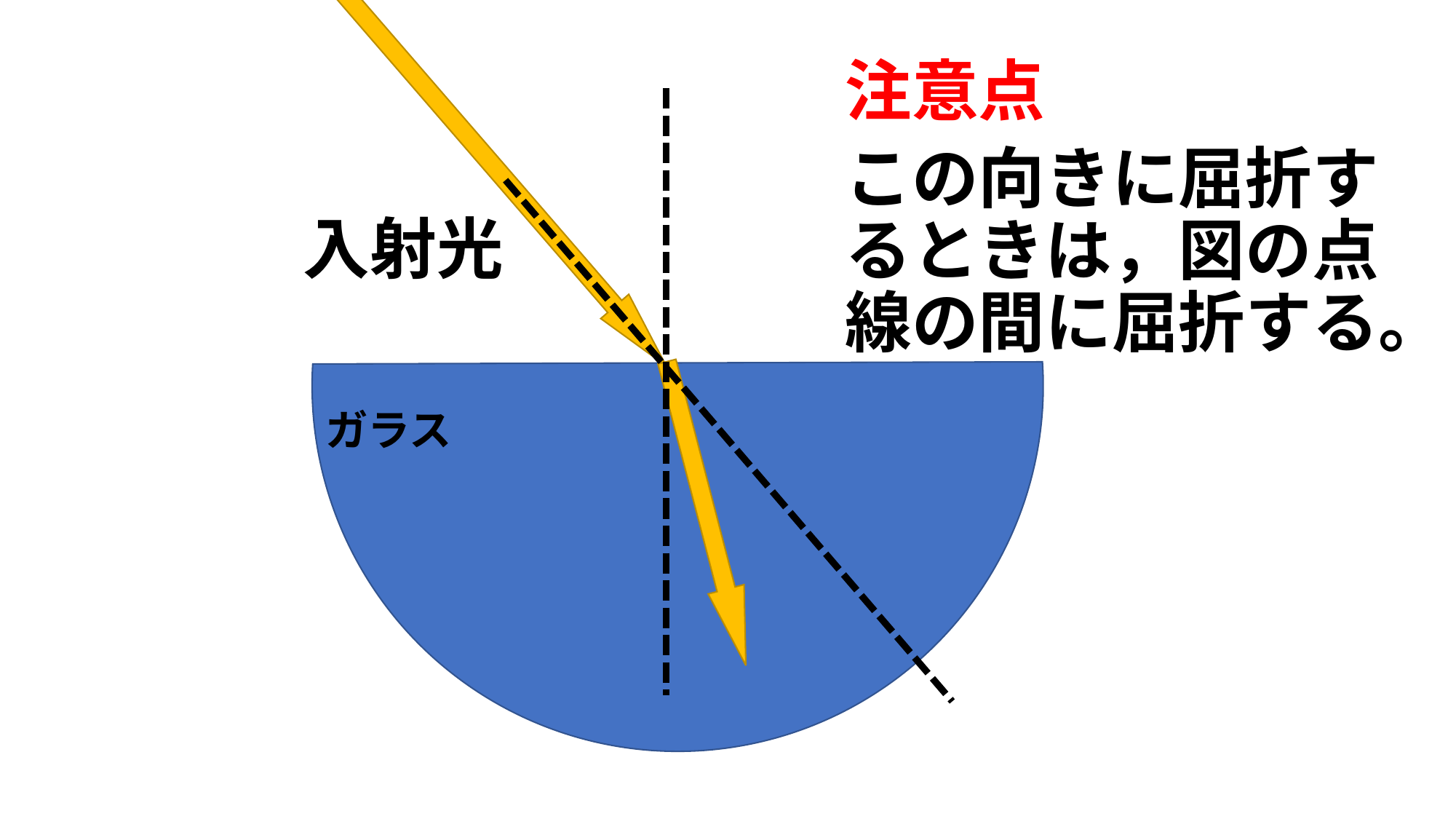

注意点
この向きに屈折するときは，図の点線の間に屈折する。
入射光

ガラス